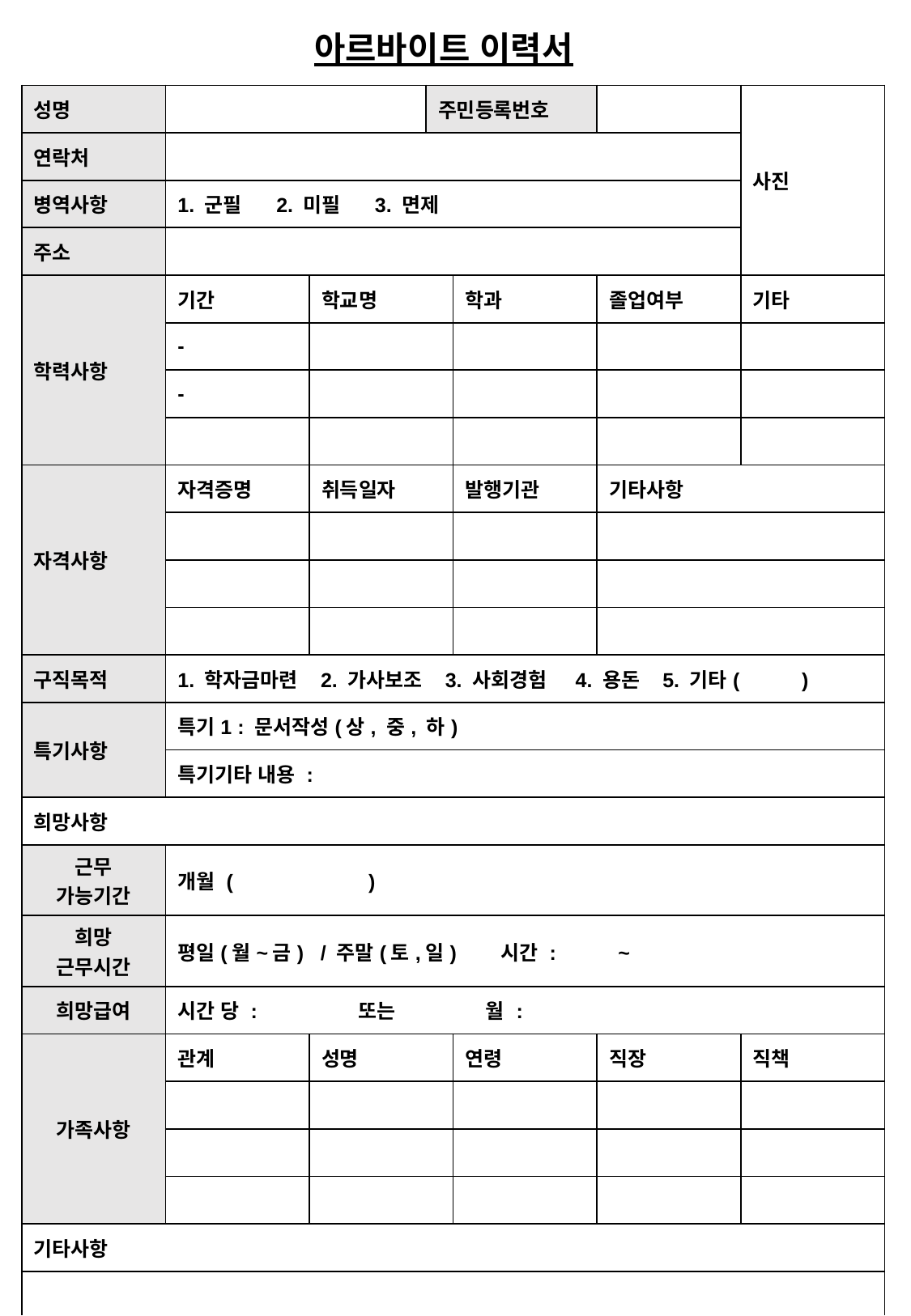

# 아르바이트 이력서
| 성명 |  |  | 주민등록번호 | 주민등록번호 |  | 사진 |
| --- | --- | --- | --- | --- | --- | --- |
| 연락처 |  |  |  |  |  |  |
| 병역사항 | 1. 군필 2. 미필 3. 면제 |  |  |  |  |  |
| 주소 |  |  |  |  |  |  |
| 학력사항 | 기간 | 학교명 |  | 학과 | 졸업여부 | 기타 |
|  | - |  |  |  |  |  |
|  | - |  |  |  |  |  |
|  |  |  |  |  |  |  |
| 자격사항 | 자격증명 | 취득일자 |  | 발행기관 | 기타사항 |  |
|  |  |  |  |  |  |  |
|  |  |  |  |  |  |  |
|  |  |  |  |  |  |  |
| 구직목적 | 1. 학자금마련 2. 가사보조 3. 사회경험 4. 용돈 5. 기타( ) |  |  |  |  |  |
| 특기사항 | 특기1 : 문서작성(상, 중, 하) |  |  |  |  |  |
|  | 특기기타 내용 : |  |  |  |  |  |
| 희망사항 |  |  |  |  |  |  |
| 근무 가능기간 | 개월 ( ) |  |  |  |  |  |
| 희망 근무시간 | 평일(월~금) / 주말(토,일) 시간 : ~ |  |  |  |  |  |
| 희망급여 | 시간 당 : 또는 월 : |  |  |  |  |  |
| 가족사항 | 관계 | 성명 |  | 연령 | 직장 | 직책 |
|  |  |  |  |  |  |  |
|  |  |  |  |  |  |  |
|  |  |  |  |  |  |  |
| 기타사항 |  |  |  |  |  |  |
|  |  |  |  |  |  |  |